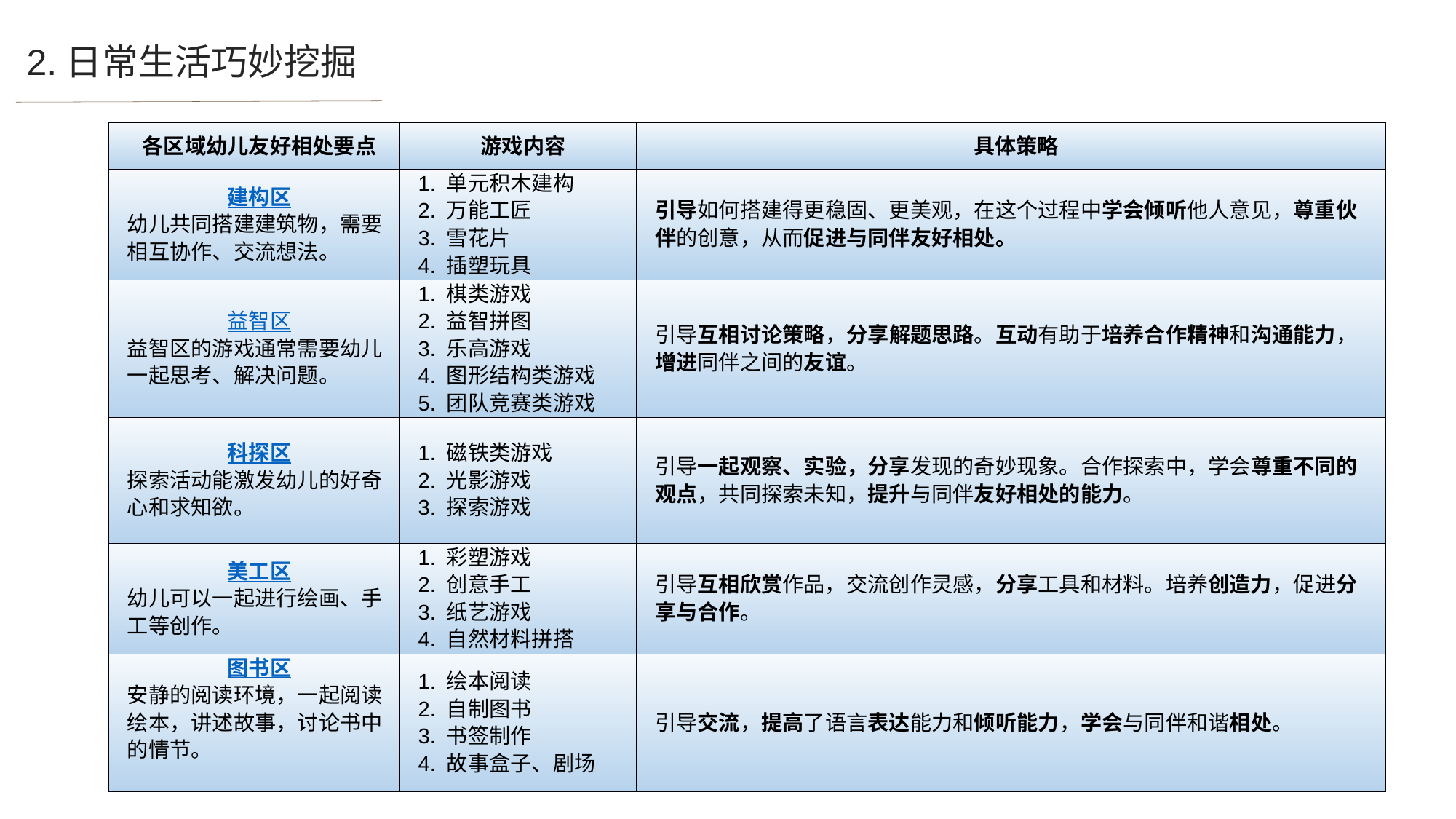

2.日常生活巧妙挖掘
| 各区域幼儿友好相处要点 | 游戏内容 | 具体策略 |
| --- | --- | --- |
| 建构区 幼儿共同搭建建筑物，需要相互协作、交流想法。 | 1. 单元积木建构 2. 万能工匠 3. 雪花片 4. 插塑玩具 | 引导如何搭建得更稳固、更美观，在这个过程中学会倾听他人意见，尊重伙伴的创意，从而促进与同伴友好相处。 |
| 益智区 益智区的游戏通常需要幼儿一起思考、解决问题。 | 1. 棋类游戏 2. 益智拼图 3. 乐高游戏 4. 图形结构类游戏 5. 团队竞赛类游戏 | 引导互相讨论策略，分享解题思路。互动有助于培养合作精神和沟通能力，增进同伴之间的友谊。 |
| 科探区 探索活动能激发幼儿的好奇心和求知欲。 | 1. 磁铁类游戏 2. 光影游戏 3. 探索游戏 | 引导一起观察、实验，分享发现的奇妙现象。合作探索中，学会尊重不同的观点，共同探索未知，提升与同伴友好相处的能力。 |
| 美工区 幼儿可以一起进行绘画、手工等创作。 | 1. 彩塑游戏 2. 创意手工 3. 纸艺游戏 4. 自然材料拼搭 | 引导互相欣赏作品，交流创作灵感，分享工具和材料。培养创造力，促进分享与合作。 |
| 图书区 安静的阅读环境，一起阅读绘本，讲述故事，讨论书中的情节。 | 1. 绘本阅读 2. 自制图书 3. 书签制作 4. 故事盒子、剧场 | 引导交流，提高了语言表达能力和倾听能力，学会与同伴和谐相处。 |